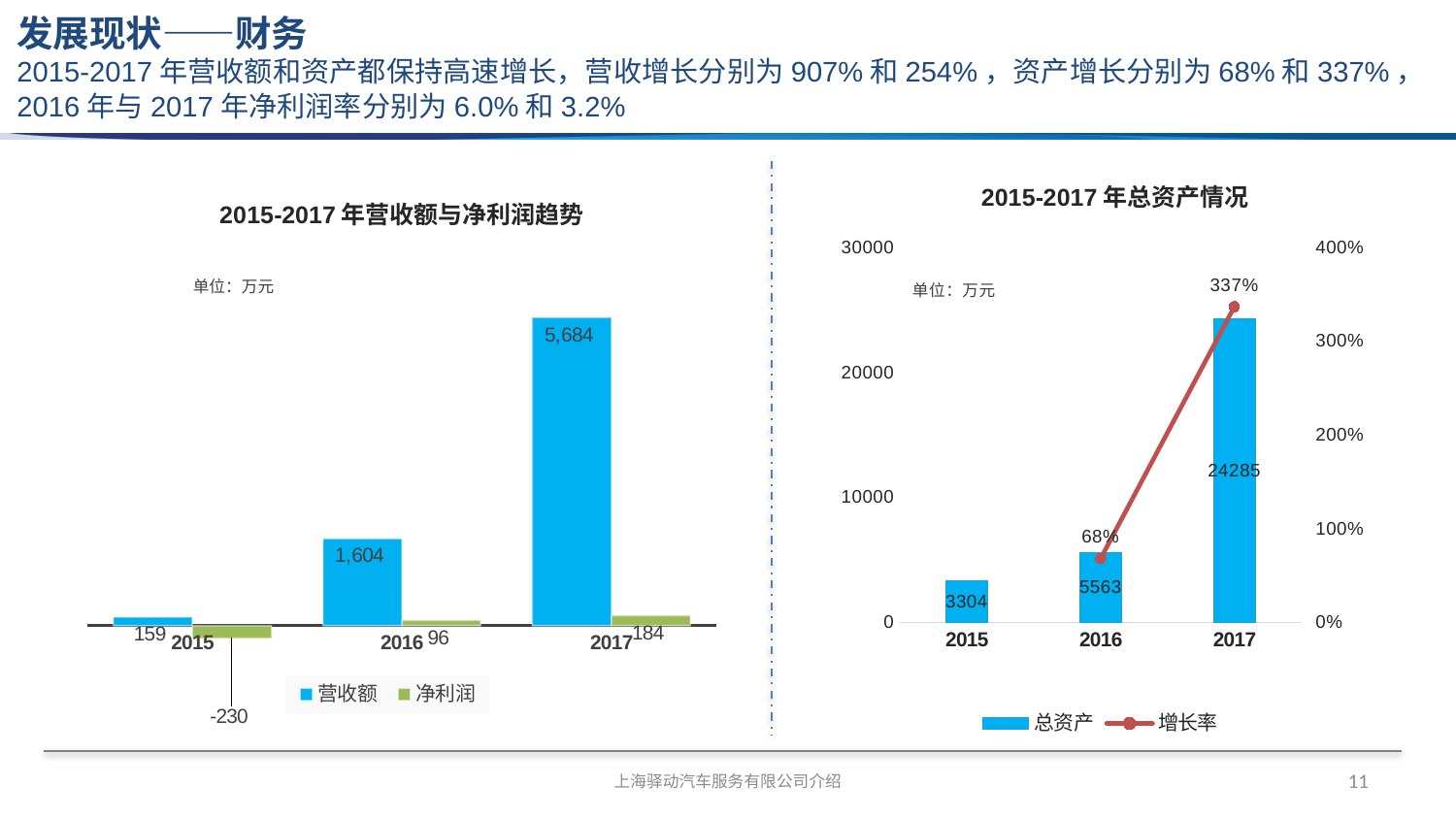

发展现状——财务
2015-2017年营收额和资产都保持高速增长，营收增长分别为907%和254%，资产增长分别为68%和337%，2016年与2017年净利润率分别为6.0%和3.2%

### Chart: 2015-2017年总资产情况

| Category | 总资产 | 增长率 |
|---|---|---|
| 2015.0 | 3304.0 | None |
| 2016.0 | 5563.0 | 0.68 |
| 2017.0 | 24285.0 | 3.37 |

### Chart: 2015-2017年营收额与净利润趋势

| Category | 营收额 | 净利润 |
|---|---|---|
| 2015.0 | 159.3 | -229.9 |
| 2016.0 | 1603.6 | 96.2 |
| 2017.0 | 5683.9 | 184.2 |
单位：万元
上海驿动汽车服务有限公司介绍
11